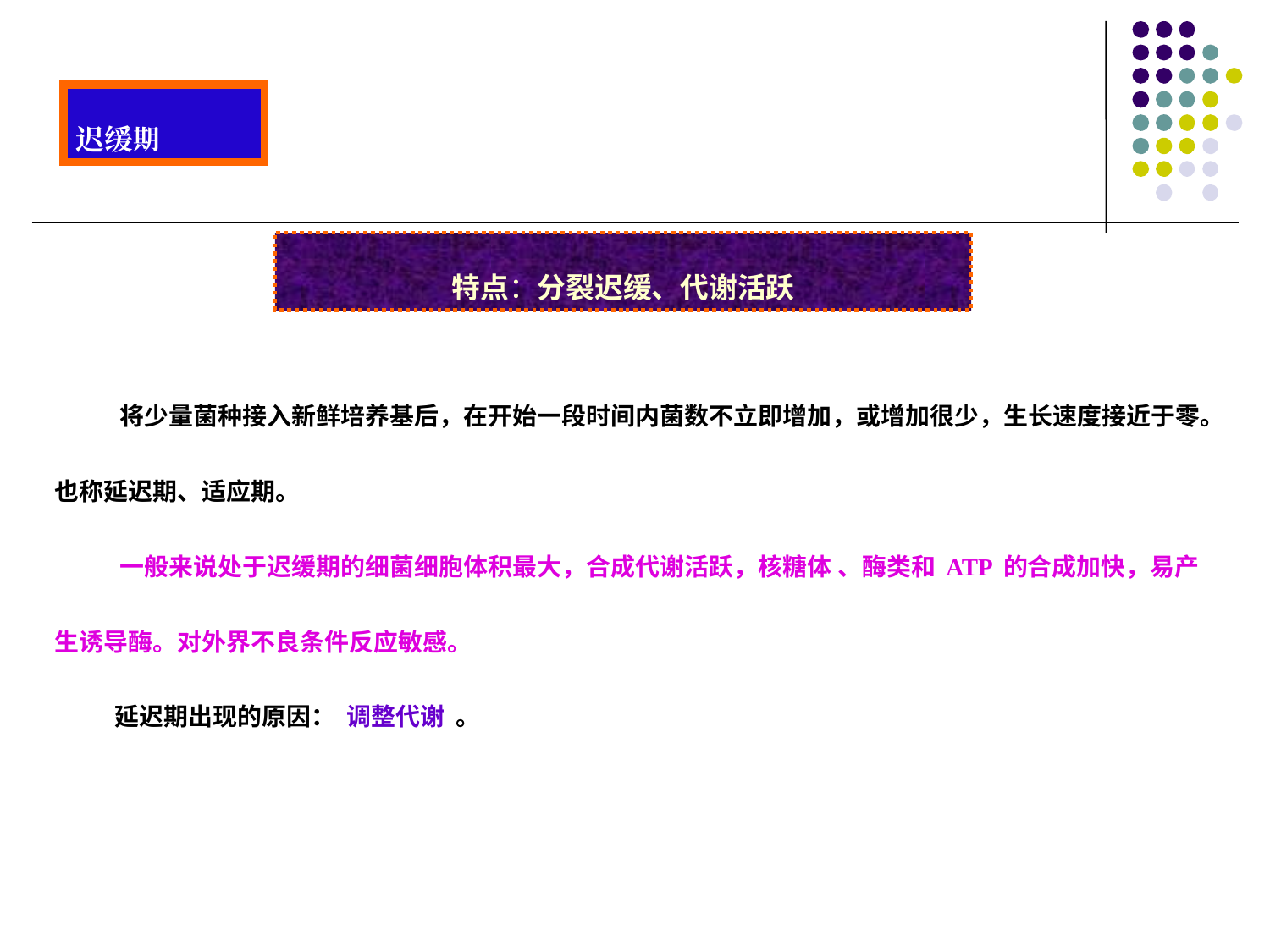

迟缓期
特点：分裂迟缓、代谢活跃
          将少量菌种接入新鲜培养基后，在开始一段时间内菌数不立即增加，或增加很少，生长速度接近于零。也称延迟期、适应期。
          一般来说处于迟缓期的细菌细胞体积最大，合成代谢活跃，核糖体 、酶类和ATP的合成加快，易产生诱导酶。对外界不良条件反应敏感。
         延迟期出现的原因：  调整代谢  。